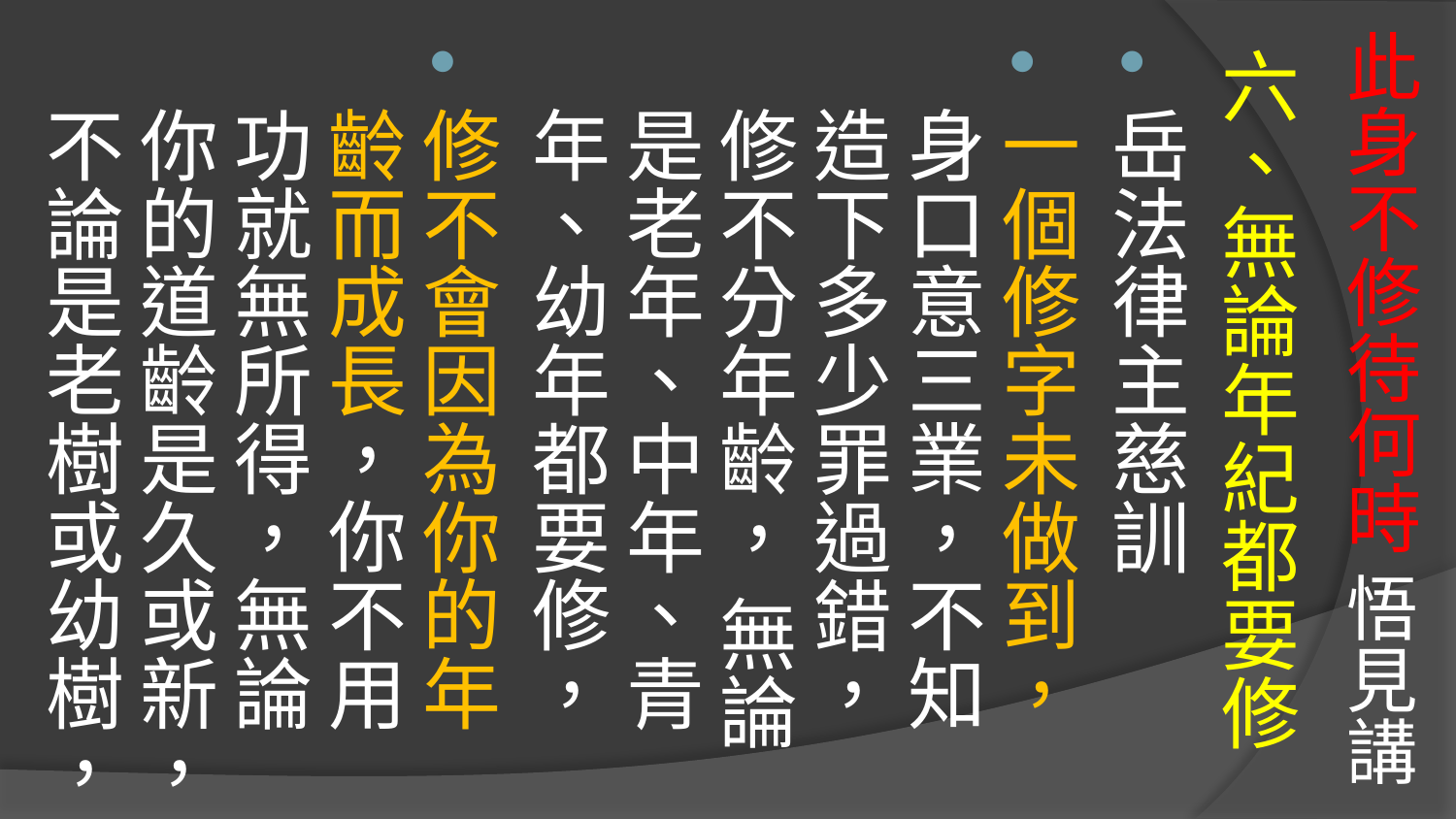

# 此身不修待何時 悟見講
六、無論年紀都要修
岳法律主慈訓
一個修字未做到，身口意三業，不知造下多少罪過錯， 修不分年齡， 無論是老年、中年、青年、幼年都要修，
修不會因為你的年齡而成長，你不用功就無所得，無論你的道齡是久或新，不論是老樹或幼樹，